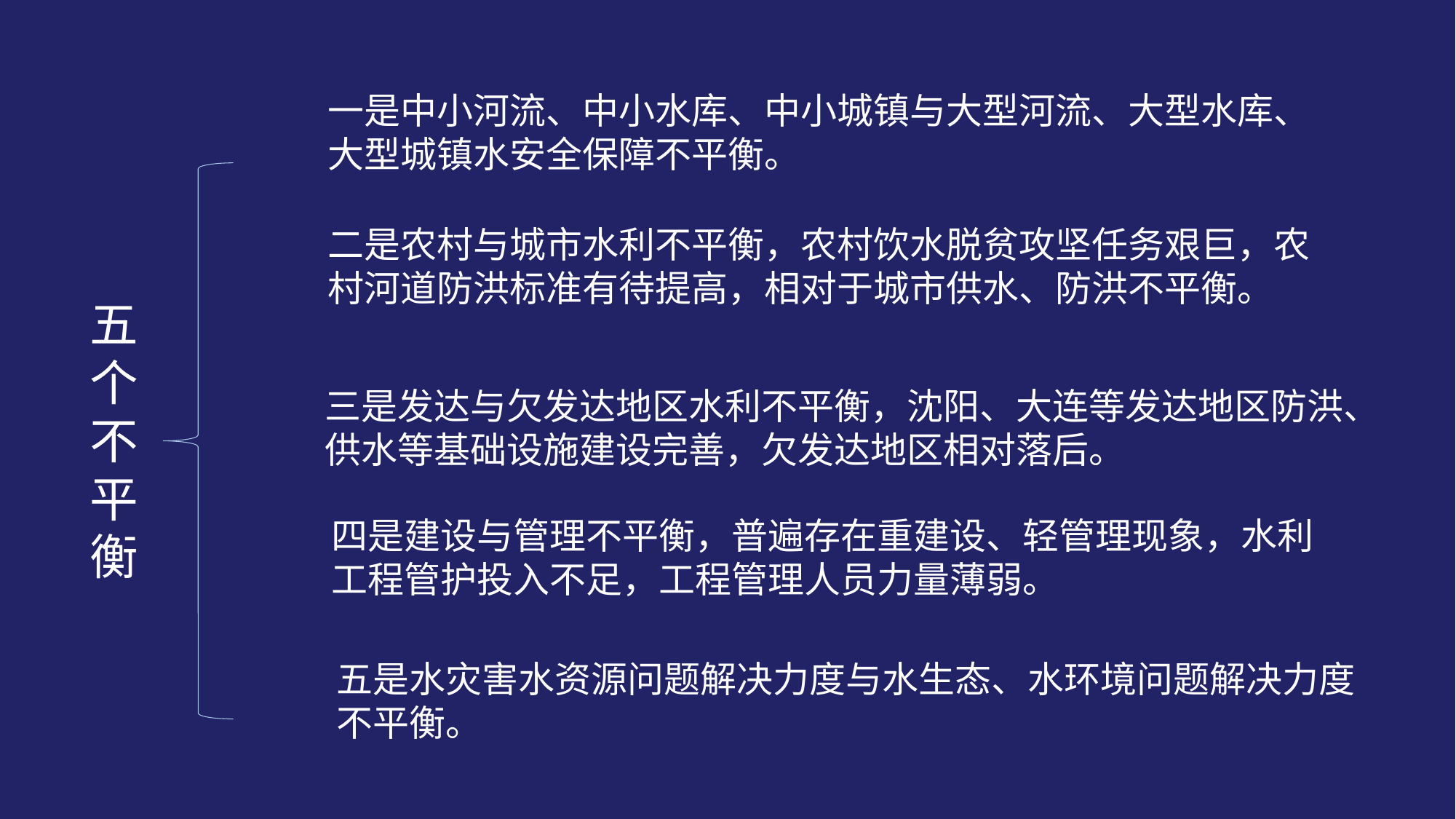

一是中小河流、中小水库、中小城镇与大型河流、大型水库、大型城镇水安全保障不平衡。

二是农村与城市水利不平衡，农村饮水脱贫攻坚任务艰巨，农村河道防洪标准有待提高，相对于城市供水、防洪不平衡。
五个不平衡
三是发达与欠发达地区水利不平衡，沈阳、大连等发达地区防洪、供水等基础设施建设完善，欠发达地区相对落后。
四是建设与管理不平衡，普遍存在重建设、轻管理现象，水利工程管护投入不足，工程管理人员力量薄弱。
五是水灾害水资源问题解决力度与水生态、水环境问题解决力度不平衡。